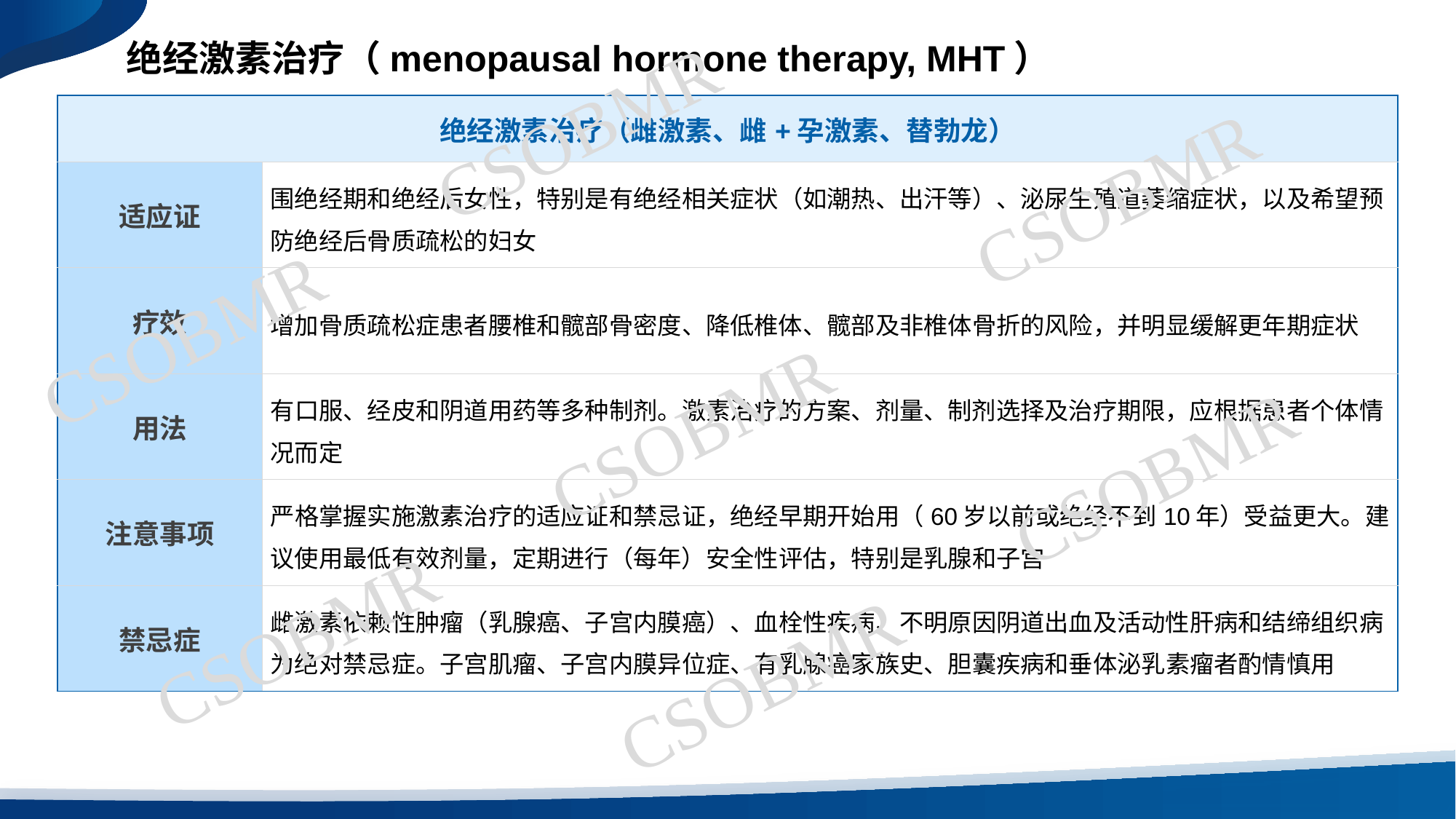

绝经激素治疗（menopausal hormone therapy, MHT）
绝经激素治疗（menopausal hormone therapy, MHT）
CSOBMR
| 绝经激素治疗（雌激素、雌+孕激素、替勃龙） | 米诺膦酸 |
| --- | --- |
| 适应证 | 围绝经期和绝经后女性，特别是有绝经相关症状（如潮热、出汗等）、泌尿生殖道萎缩症状，以及希望预防绝经后骨质疏松的妇女 |
| 疗效 | 增加骨质疏松症患者腰椎和髋部骨密度、降低椎体、髋部及非椎体骨折的风险，并明显缓解更年期症状 |
| 用法 | 有口服、经皮和阴道用药等多种制剂。激素治疗的方案、剂量、制剂选择及治疗期限，应根据患者个体情况而定 |
| 注意事项 | 严格掌握实施激素治疗的适应证和禁忌证，绝经早期开始用（60岁以前或绝经不到10年）受益更大。建议使用最低有效剂量，定期进行（每年）安全性评估，特别是乳腺和子宫 |
| 禁忌症 | 雌激素依赖性肿瘤（乳腺癌、子宫内膜癌）、血栓性疾病、不明原因阴道出血及活动性肝病和结缔组织病为绝对禁忌症。子宫肌瘤、子宫内膜异位症、有乳腺癌家族史、胆囊疾病和垂体泌乳素瘤者酌情慎用 |
CSOBMR
CSOBMR
CSOBMR
CSOBMR
CSOBMR
CSOBMR